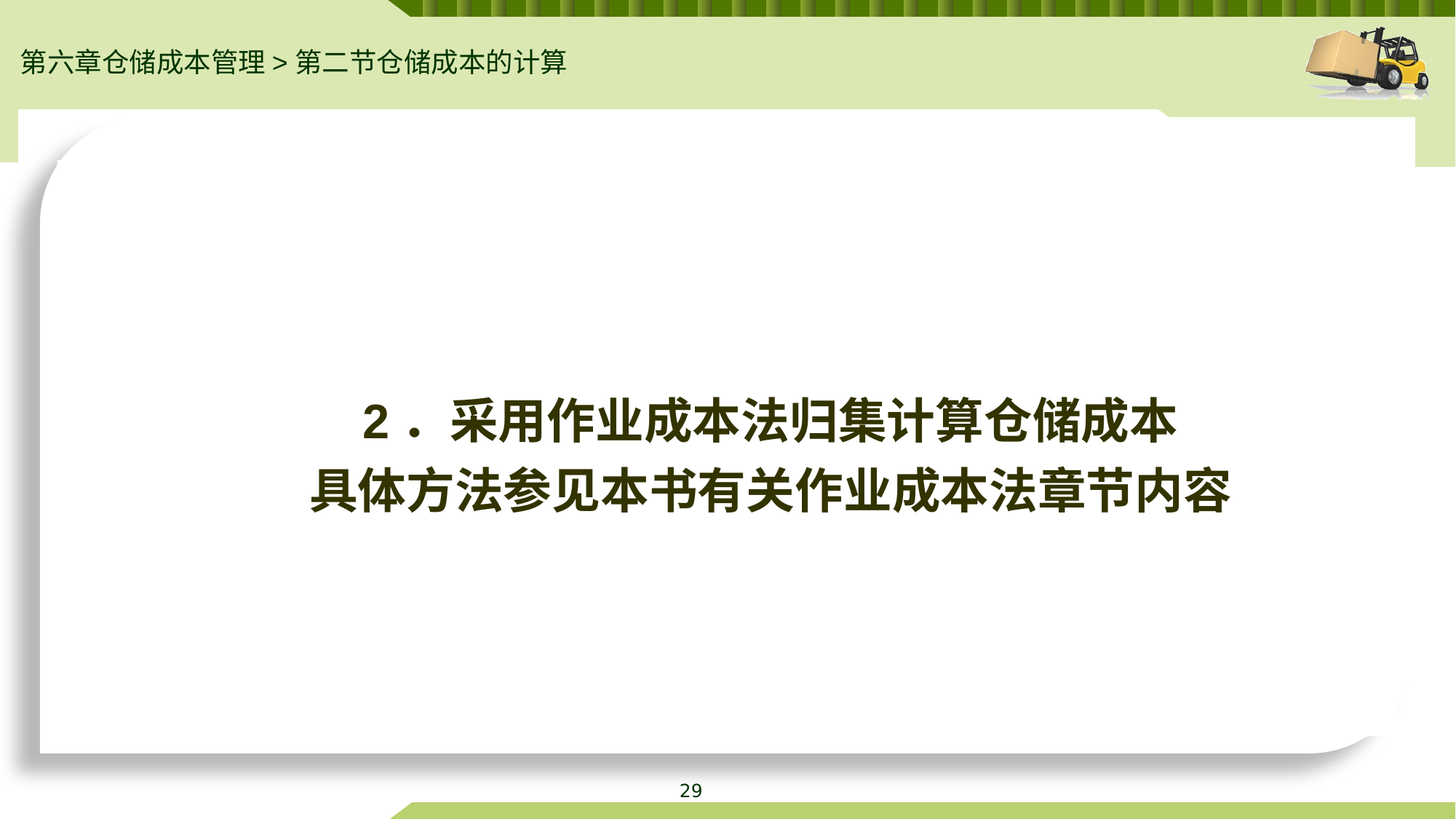

第六章仓储成本管理>第二节仓储成本的计算
2．采用作业成本法归集计算仓储成本
具体方法参见本书有关作业成本法章节内容